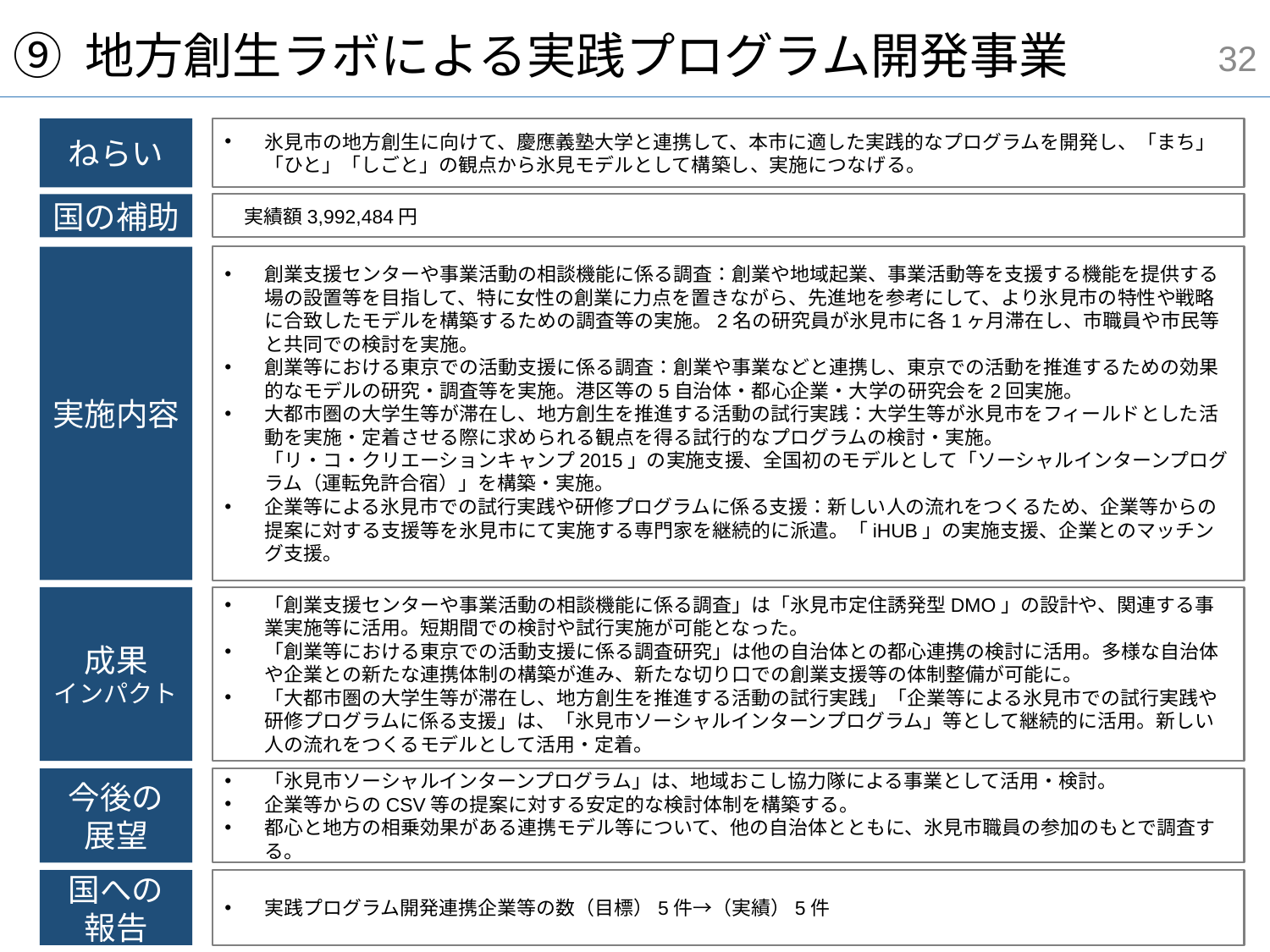

32
# ⑨ 地方創生ラボによる実践プログラム開発事業
ねらい
氷見市の地方創生に向けて、慶應義塾大学と連携して、本市に適した実践的なプログラムを開発し、「まち」「ひと」「しごと」の観点から氷見モデルとして構築し、実施につなげる。
国の補助
　実績額3,992,484円
創業支援センターや事業活動の相談機能に係る調査：創業や地域起業、事業活動等を支援する機能を提供する場の設置等を目指して、特に女性の創業に力点を置きながら、先進地を参考にして、より氷見市の特性や戦略に合致したモデルを構築するための調査等の実施。2名の研究員が氷見市に各1ヶ月滞在し、市職員や市民等と共同での検討を実施。
創業等における東京での活動支援に係る調査：創業や事業などと連携し、東京での活動を推進するための効果的なモデルの研究・調査等を実施。港区等の5自治体・都心企業・大学の研究会を2回実施。
大都市圏の大学生等が滞在し、地方創生を推進する活動の試行実践：大学生等が氷見市をフィールドとした活動を実施・定着させる際に求められる観点を得る試行的なプログラムの検討・実施。
「リ・コ・クリエーションキャンプ2015」の実施支援、全国初のモデルとして「ソーシャルインターンプログラム（運転免許合宿）」を構築・実施。
企業等による氷見市での試行実践や研修プログラムに係る支援：新しい人の流れをつくるため、企業等からの提案に対する支援等を氷見市にて実施する専門家を継続的に派遣。「iHUB」の実施支援、企業とのマッチング支援。
実施内容
成果
インパクト
「創業支援センターや事業活動の相談機能に係る調査」は「氷見市定住誘発型DMO」の設計や、関連する事業実施等に活用。短期間での検討や試行実施が可能となった。
「創業等における東京での活動支援に係る調査研究」は他の自治体との都心連携の検討に活用。多様な自治体や企業との新たな連携体制の構築が進み、新たな切り口での創業支援等の体制整備が可能に。
「大都市圏の大学生等が滞在し、地方創生を推進する活動の試行実践」「企業等による氷見市での試行実践や研修プログラムに係る支援」は、「氷見市ソーシャルインターンプログラム」等として継続的に活用。新しい人の流れをつくるモデルとして活用・定着。
今後の
展望
「氷見市ソーシャルインターンプログラム」は、地域おこし協力隊による事業として活用・検討。
企業等からのCSV等の提案に対する安定的な検討体制を構築する。
都心と地方の相乗効果がある連携モデル等について、他の自治体とともに、氷見市職員の参加のもとで調査する。
国への
報告
実践プログラム開発連携企業等の数（目標）5件→（実績）5件